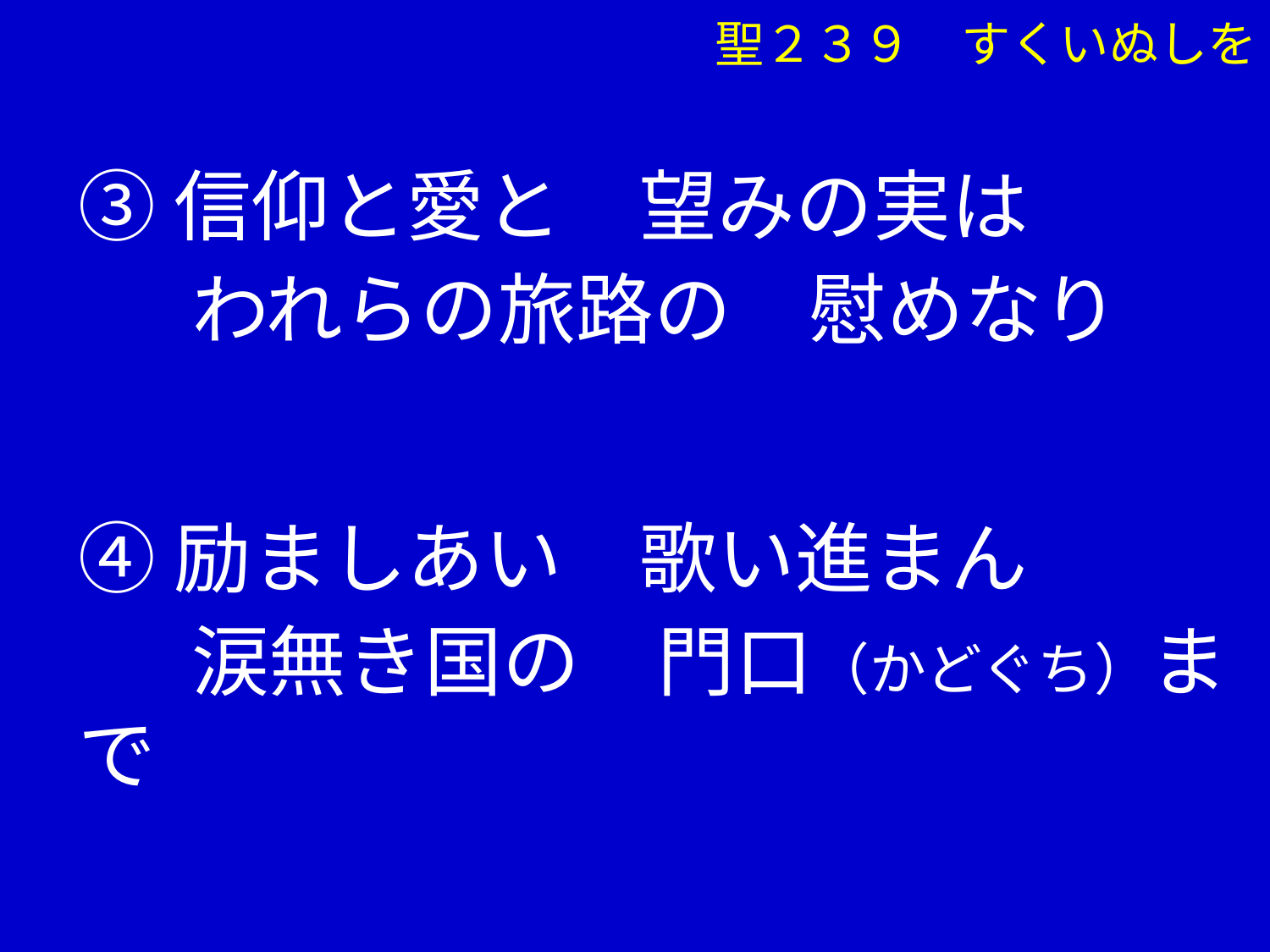

聖２３９　すくいぬしを

③信仰と愛と　望みの実は
 　われらの旅路の　慰めなり

④励ましあい　歌い進まん
 　涙無き国の　門口（かどぐち）まで